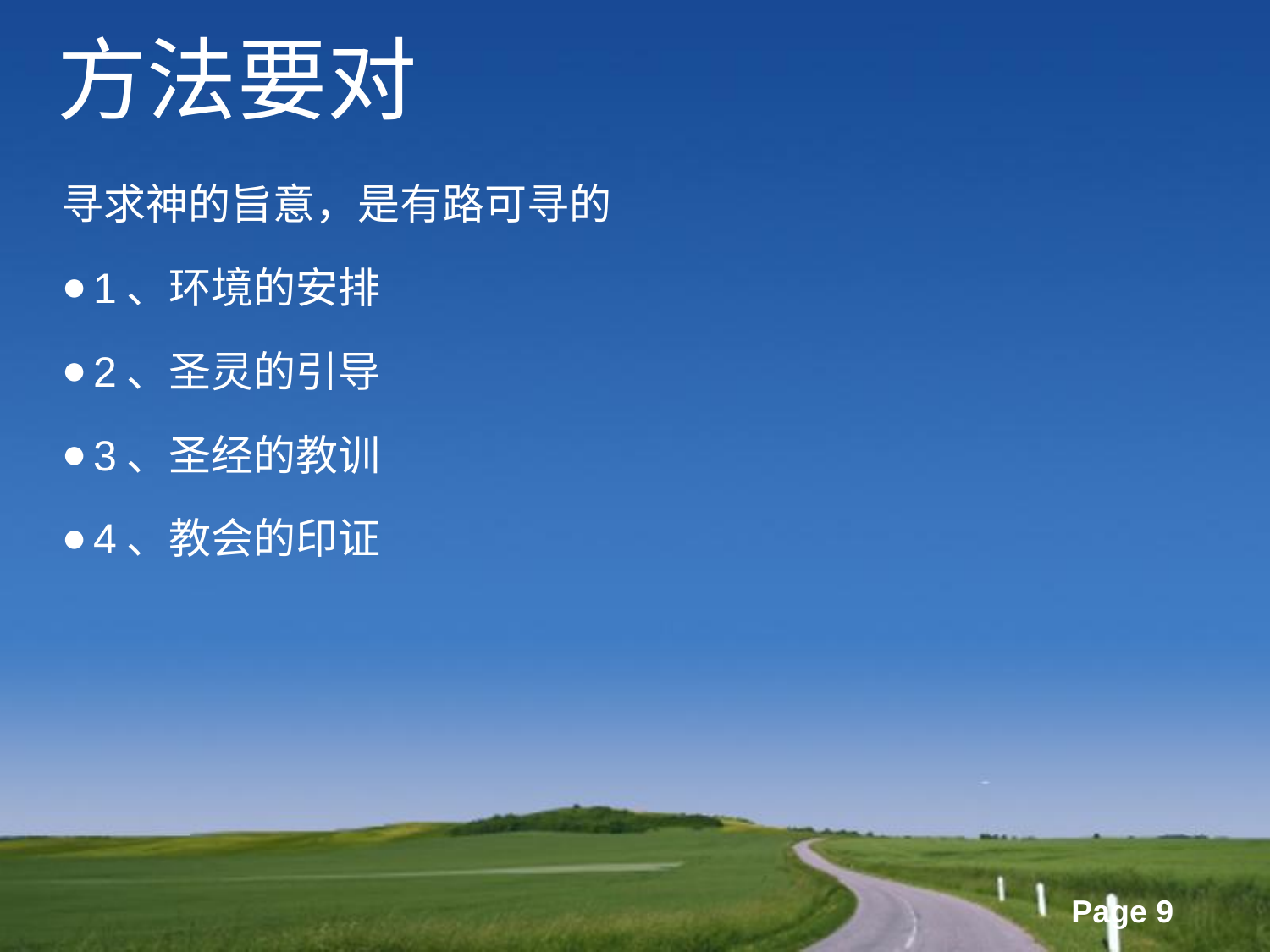

方法要对
寻求神的旨意，是有路可寻的
1、环境的安排
2、圣灵的引导
3、圣经的教训
4、教会的印证